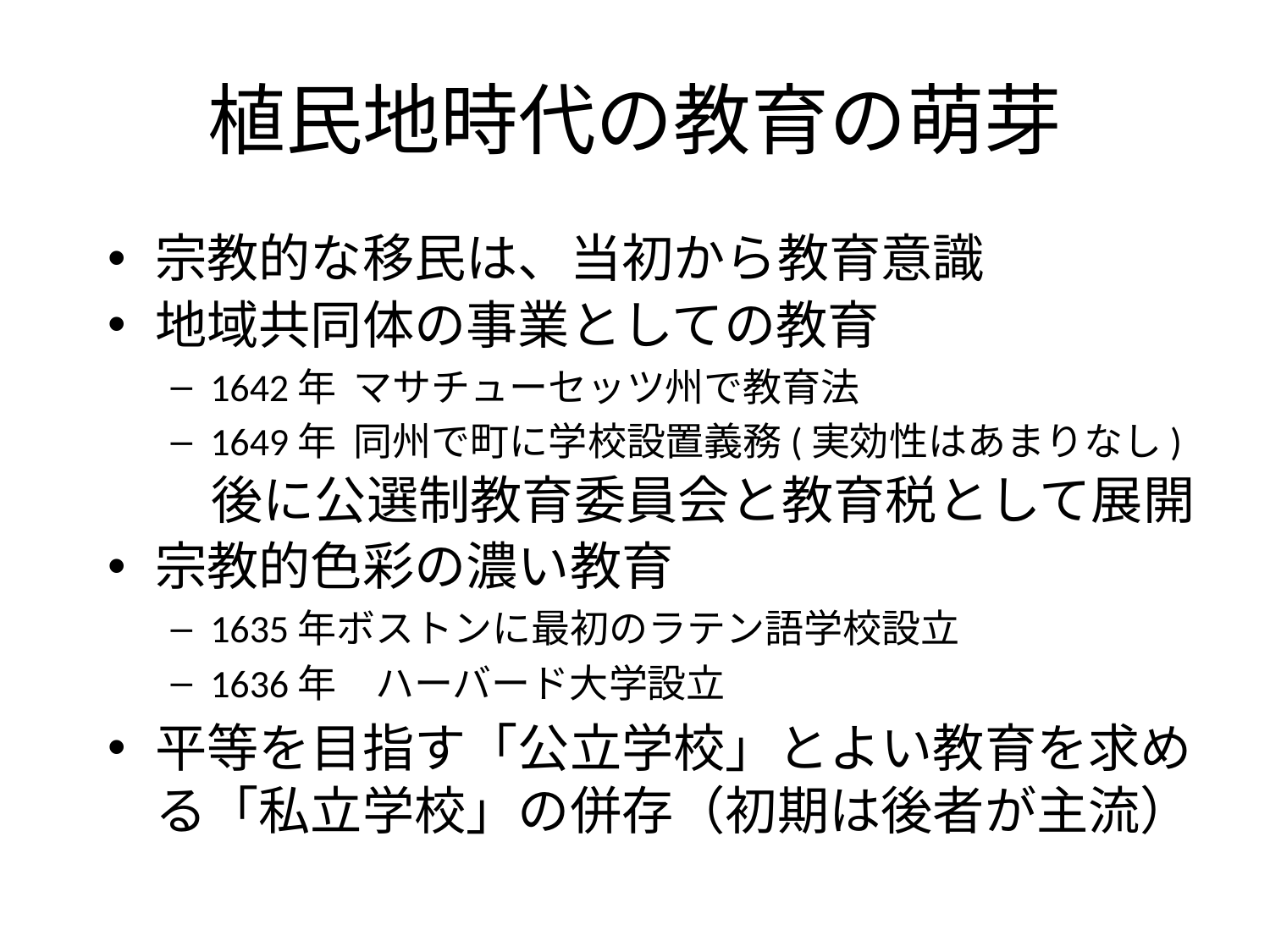

# 植民地時代の教育の萌芽
宗教的な移民は、当初から教育意識
地域共同体の事業としての教育
1642年  マサチューセッツ州で教育法
1649年  同州で町に学校設置義務(実効性はあまりなし)
　　後に公選制教育委員会と教育税として展開
宗教的色彩の濃い教育
1635年ボストンに最初のラテン語学校設立
1636年　ハーバード大学設立
平等を目指す「公立学校」とよい教育を求める「私立学校」の併存（初期は後者が主流）